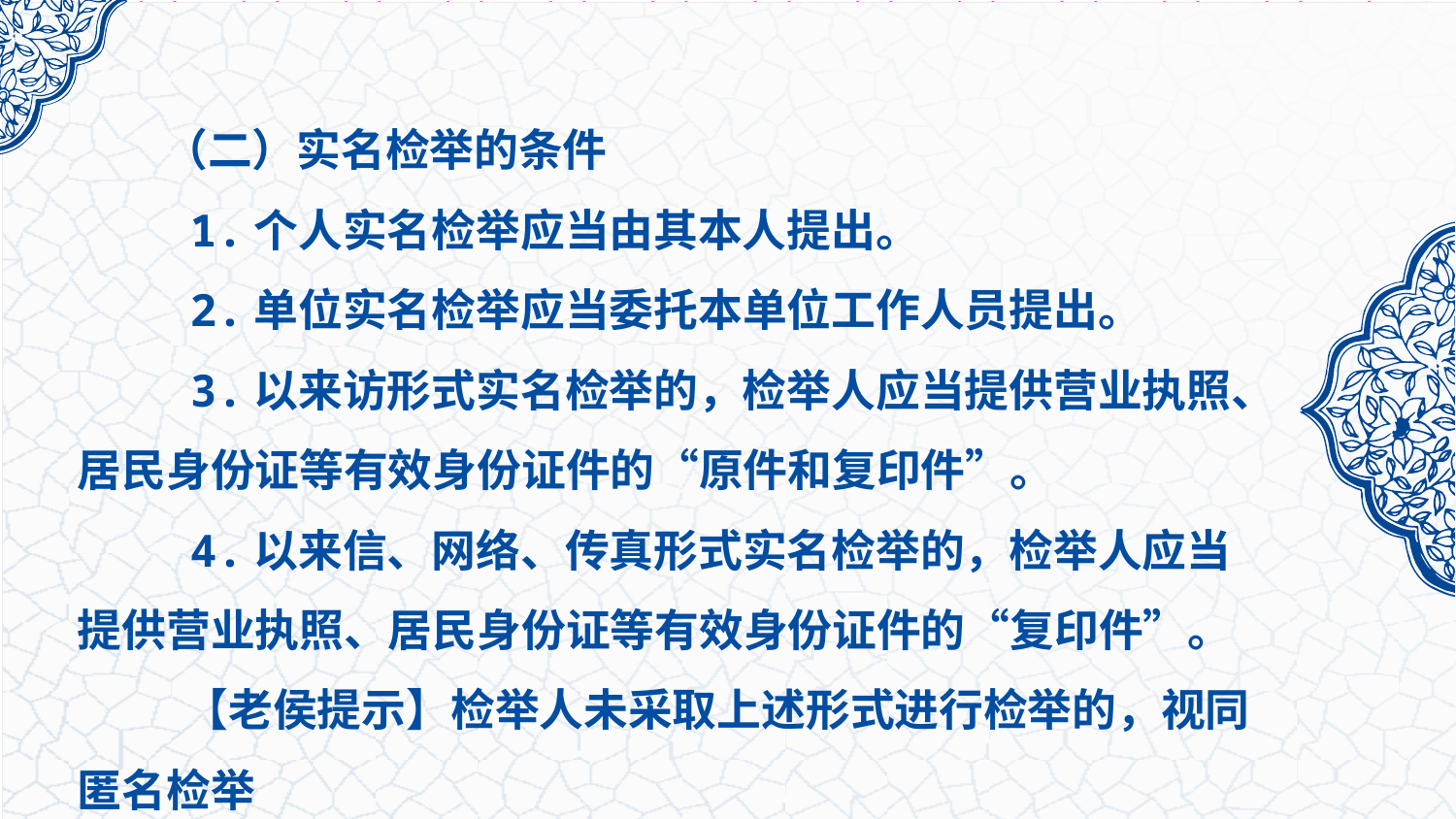

（二）实名检举的条件
 1.个人实名检举应当由其本人提出。
 2.单位实名检举应当委托本单位工作人员提出。
 3.以来访形式实名检举的，检举人应当提供营业执照、居民身份证等有效身份证件的“原件和复印件”。
 4.以来信、网络、传真形式实名检举的，检举人应当提供营业执照、居民身份证等有效身份证件的“复印件”。
 【老侯提示】检举人未采取上述形式进行检举的，视同匿名检举